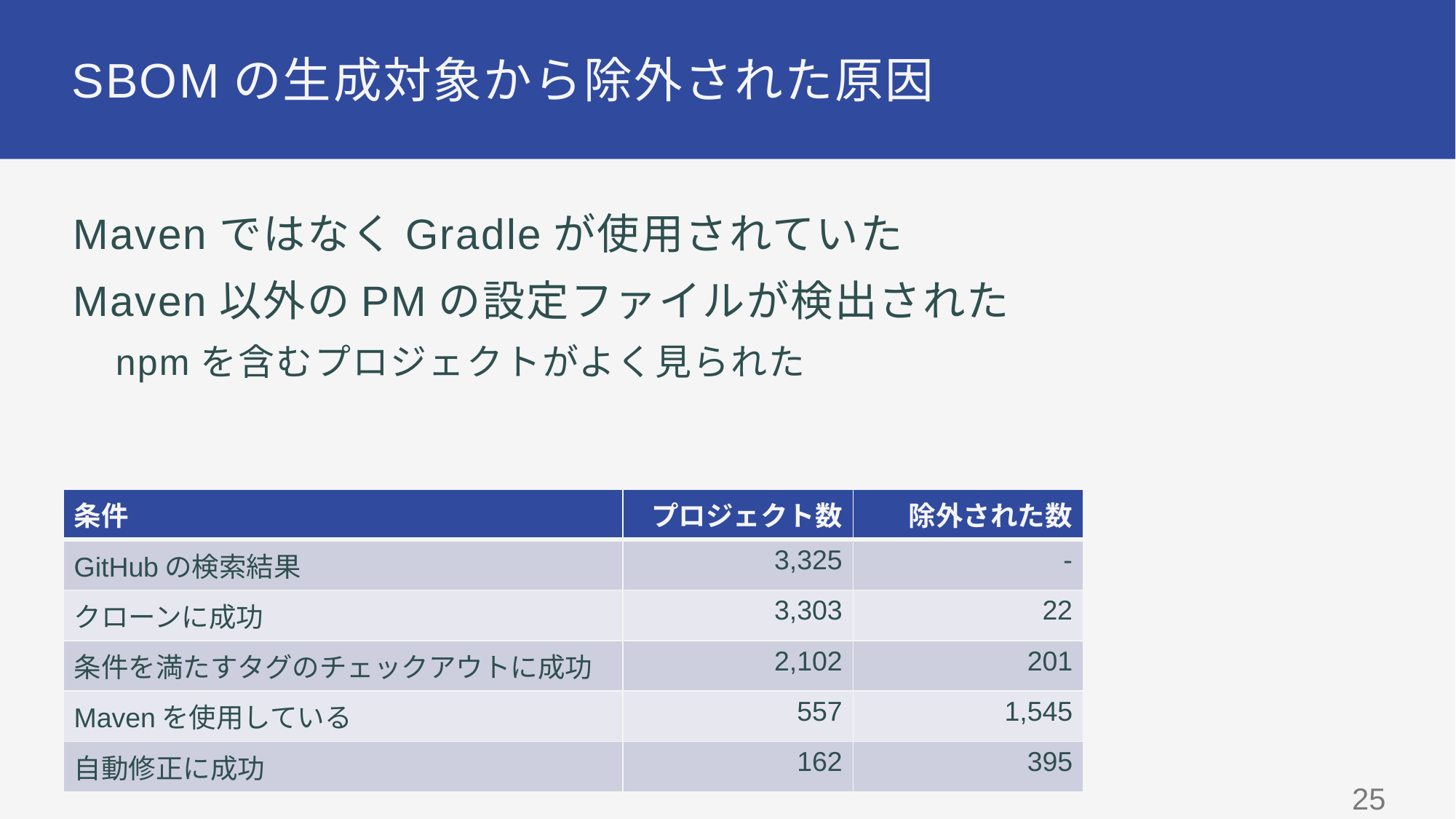

# SBOMの生成対象から除外された原因
MavenではなくGradleが使用されていた
Maven以外のPMの設定ファイルが検出された
npmを含むプロジェクトがよく見られた
| 条件 | プロジェクト数 | 除外された数 |
| --- | --- | --- |
| GitHubの検索結果 | 3,325 | - |
| クローンに成功 | 3,303 | 22 |
| 条件を満たすタグのチェックアウトに成功 | 2,102 | 201 |
| Mavenを使用している | 557 | 1,545 |
| 自動修正に成功 | 162 | 395 |
25